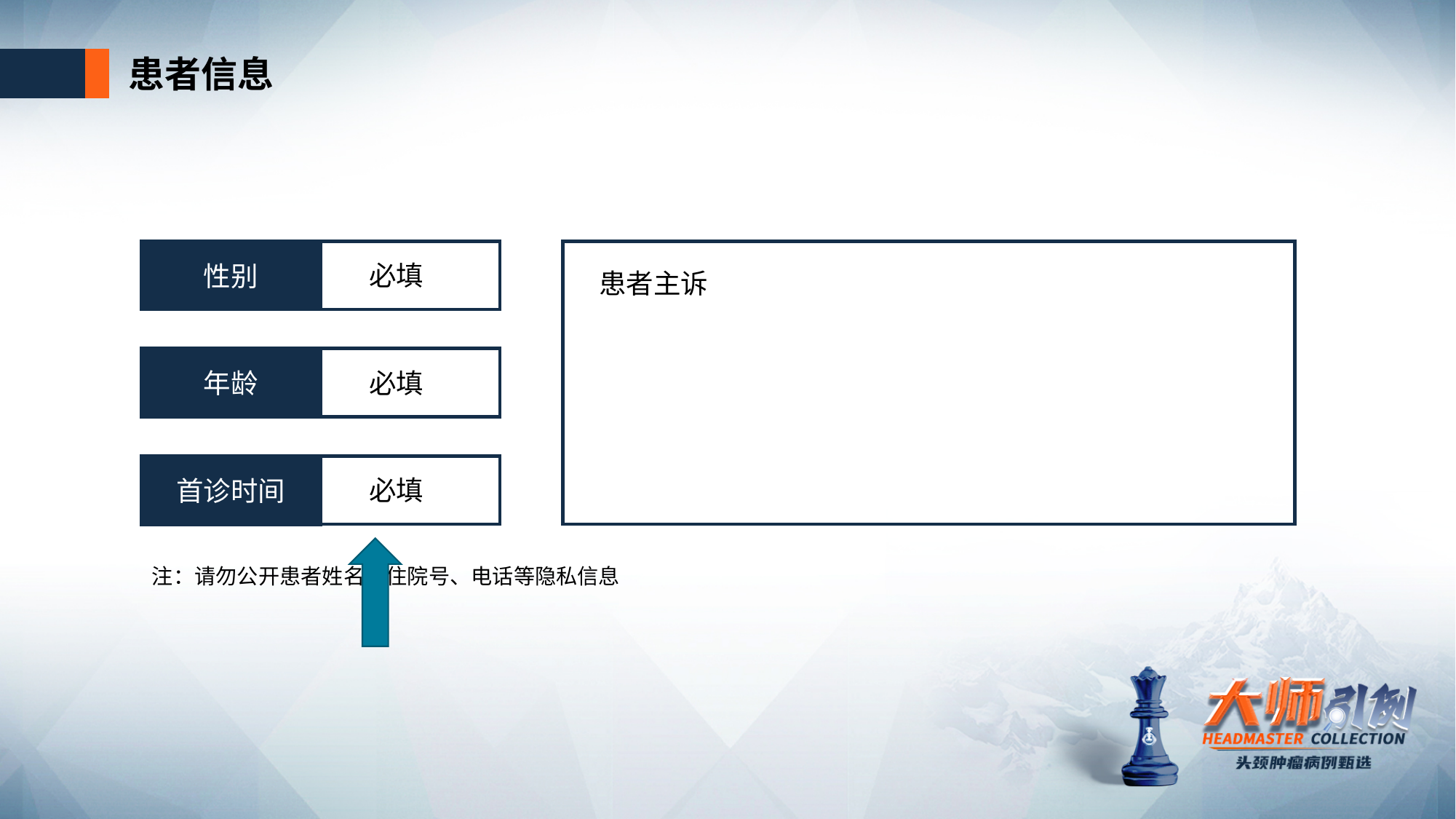

患者信息

性别

必填

患者主诉
年龄

必填

首诊时间
必填

注：请勿公开患者姓名、住院号、电话等隐私信息